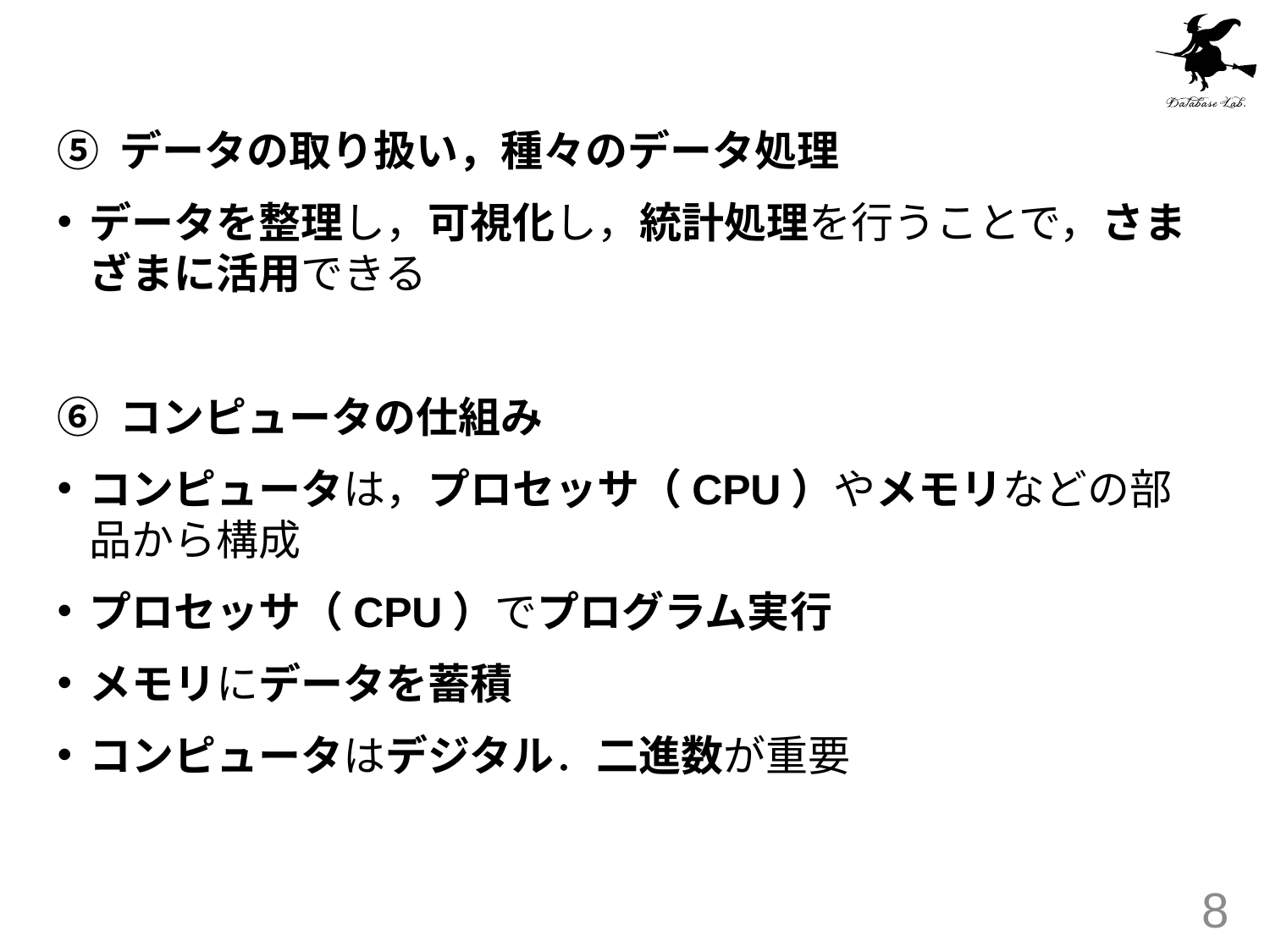

#
⑤ データの取り扱い，種々のデータ処理
データを整理し，可視化し，統計処理を行うことで，さまざまに活用できる

⑥ コンピュータの仕組み
コンピュータは，プロセッサ（CPU）やメモリなどの部品から構成
プロセッサ（CPU）でプログラム実行
メモリにデータを蓄積
コンピュータはデジタル．二進数が重要

8